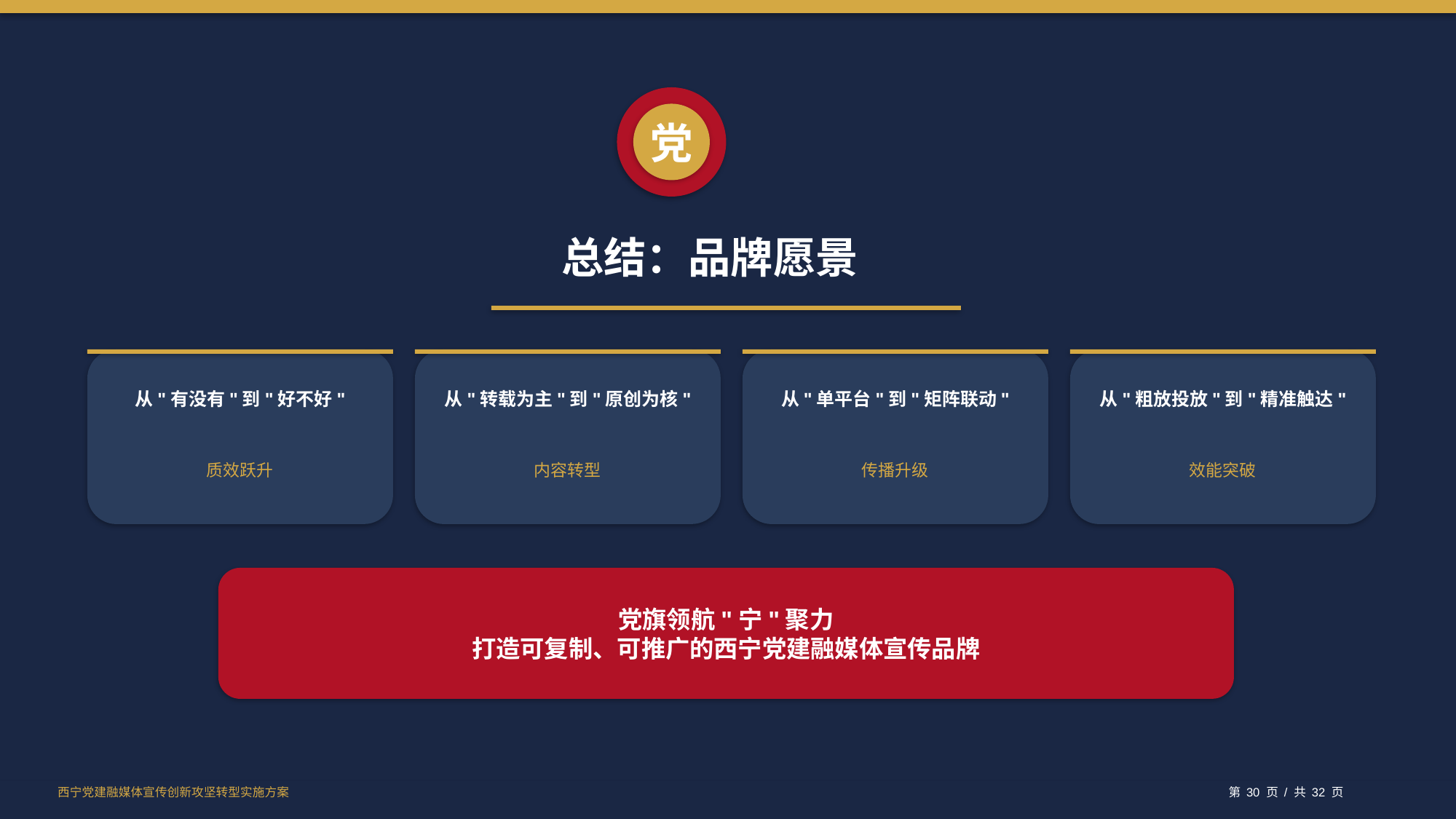

党

总结：品牌愿景

从"有没有"到"好不好"
从"转载为主"到"原创为核"
从"单平台"到"矩阵联动"
从"粗放投放"到"精准触达"
质效跃升
内容转型
传播升级
效能突破

党旗领航"宁"聚力
打造可复制、可推广的西宁党建融媒体宣传品牌

西宁党建融媒体宣传创新攻坚转型实施方案
第 30 页 / 共 32 页